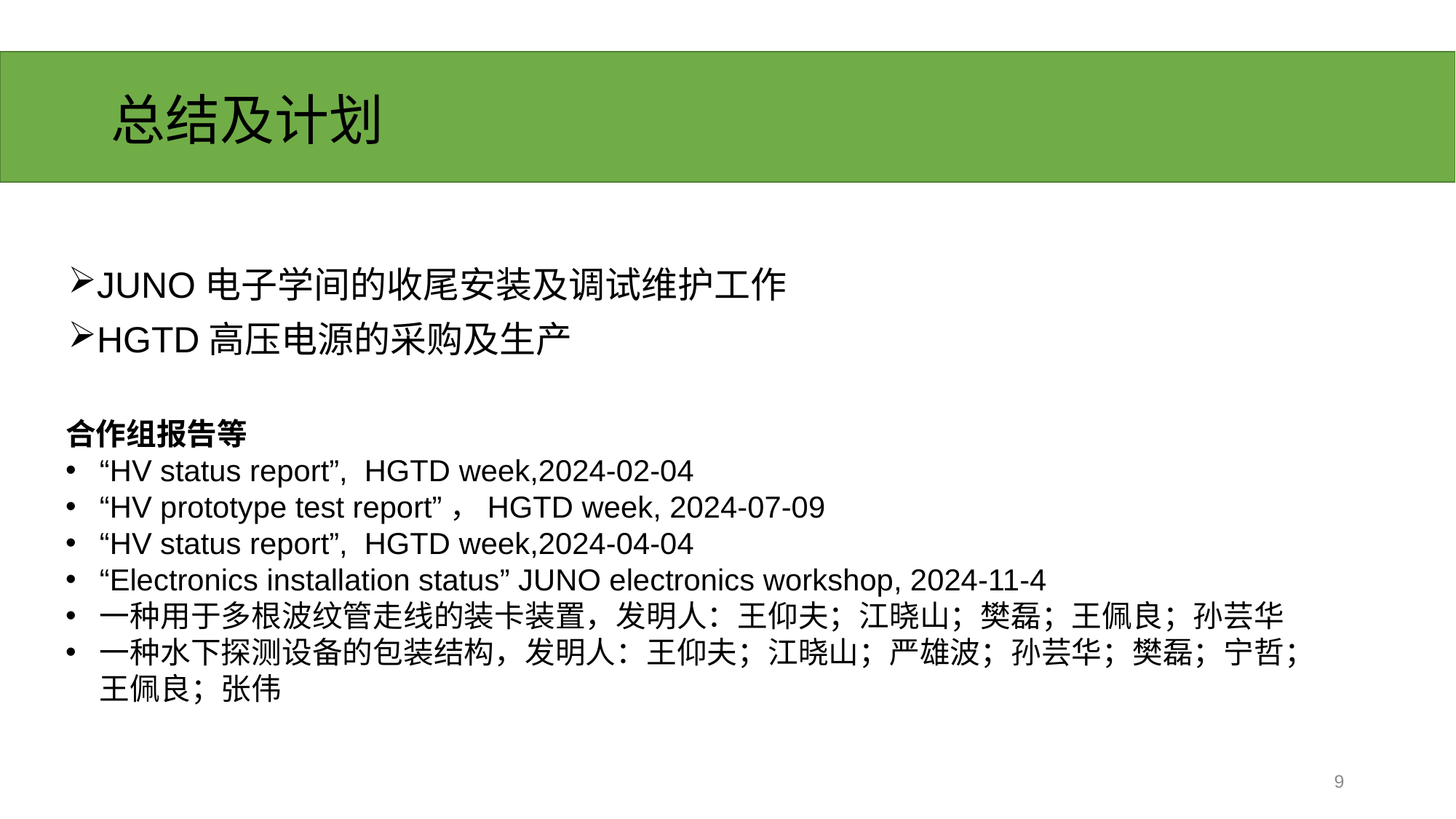

# 总结及计划

JUNO电子学间的收尾安装及调试维护工作
HGTD高压电源的采购及生产

合作组报告等
“HV status report”,  HGTD week,2024-02-04
“HV prototype test report”，HGTD week, 2024-07-09
“HV status report”,  HGTD week,2024-04-04
“Electronics installation status” JUNO electronics workshop, 2024-11-4
一种用于多根波纹管走线的装卡装置，发明人：王仰夫；江晓山；樊磊；王佩良；孙芸华
一种水下探测设备的包装结构，发明人：王仰夫；江晓山；严雄波；孙芸华；樊磊；宁哲；王佩良；张伟
9